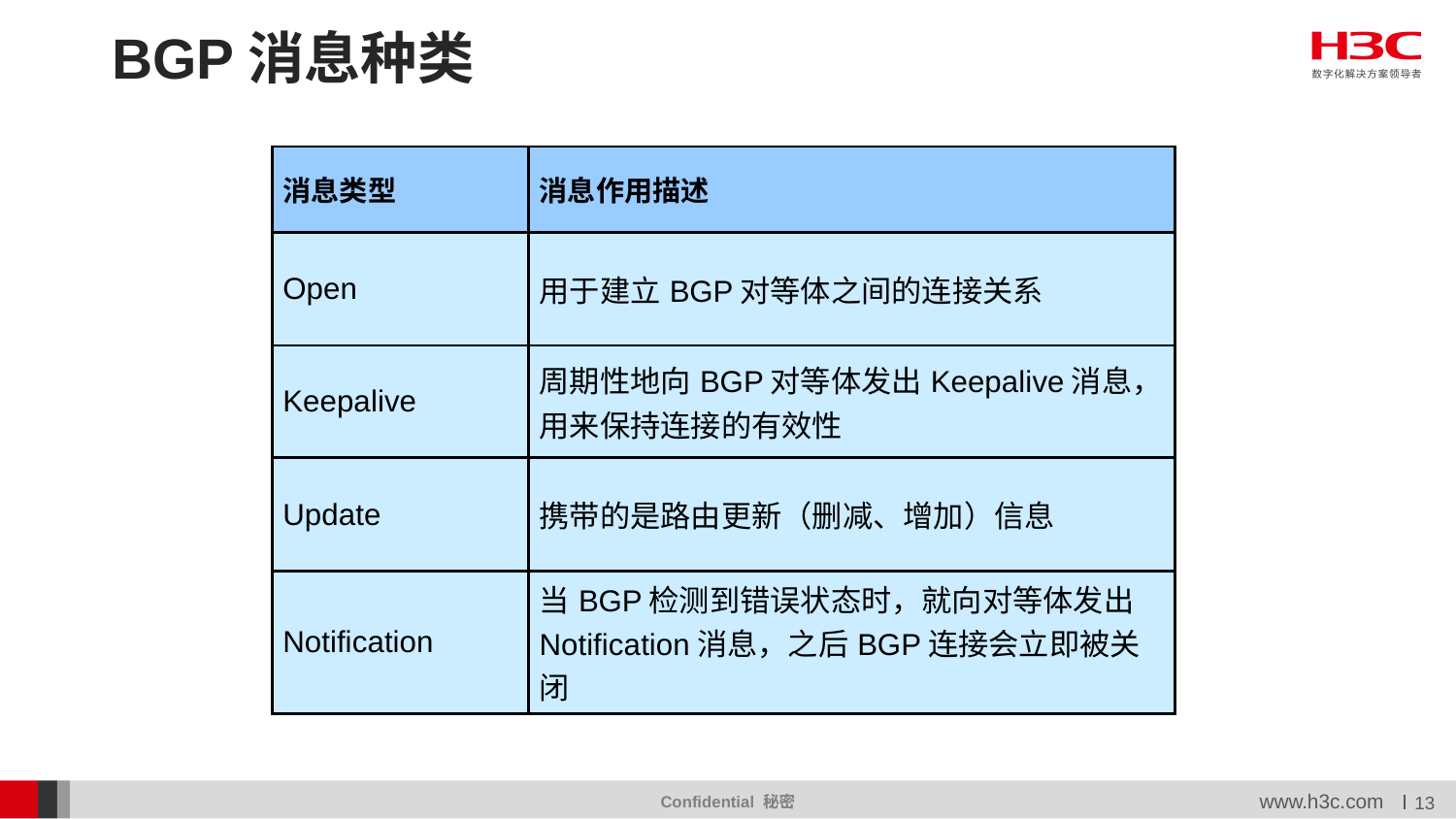

# BGP消息种类
| 消息类型 | 消息作用描述 |
| --- | --- |
| Open | 用于建立BGP对等体之间的连接关系 |
| Keepalive | 周期性地向BGP对等体发出Keepalive消息，用来保持连接的有效性 |
| Update | 携带的是路由更新（删减、增加）信息 |
| Notification | 当BGP检测到错误状态时，就向对等体发出Notification消息，之后BGP连接会立即被关闭 |